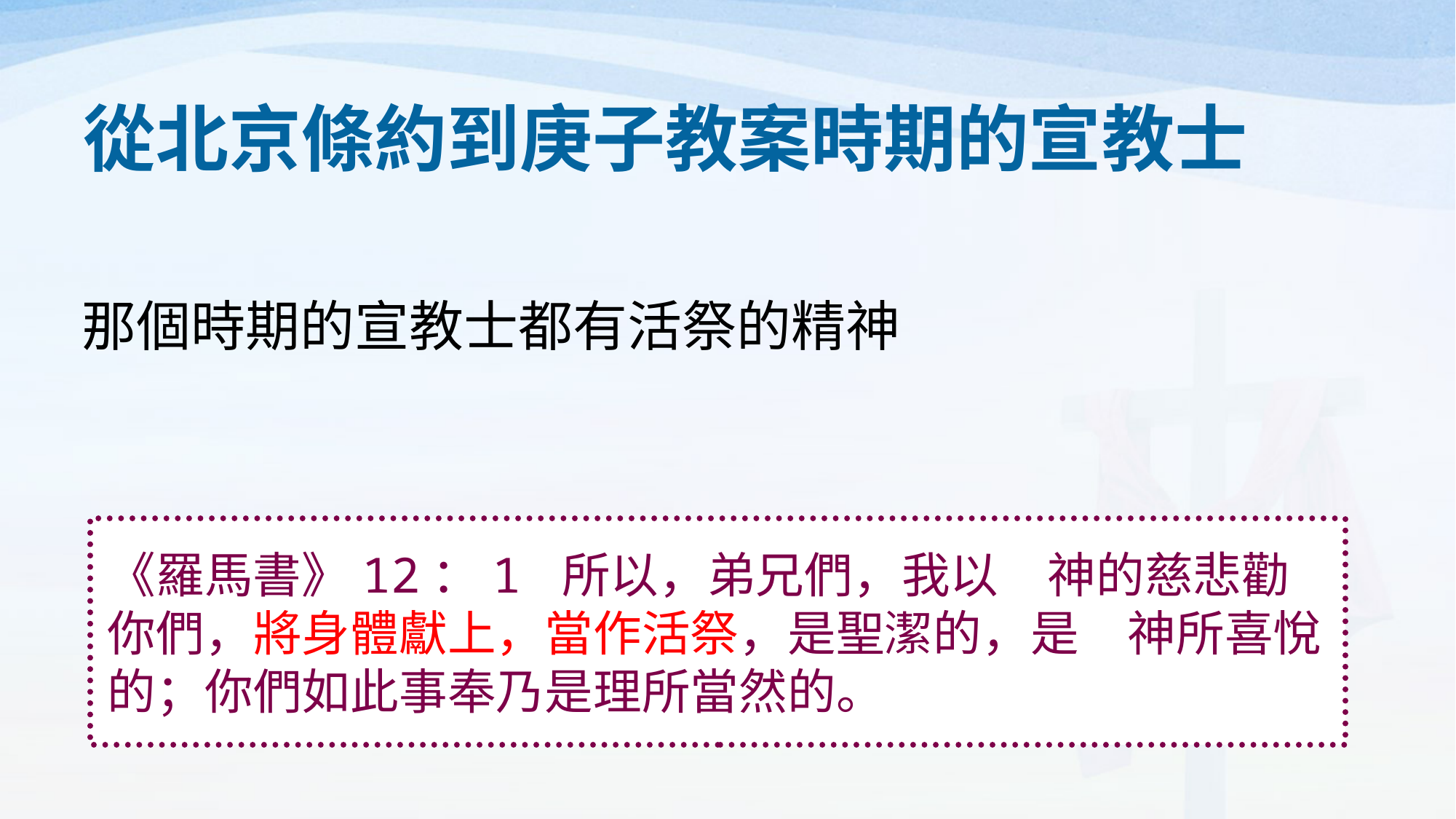

# 從北京條約到庚子教案時期的宣教士

那個時期的宣教士都有活祭的精神

《羅馬書》12：1 所以，弟兄們，我以　神的慈悲勸你們，將身體獻上，當作活祭，是聖潔的，是　神所喜悅的；你們如此事奉乃是理所當然的。